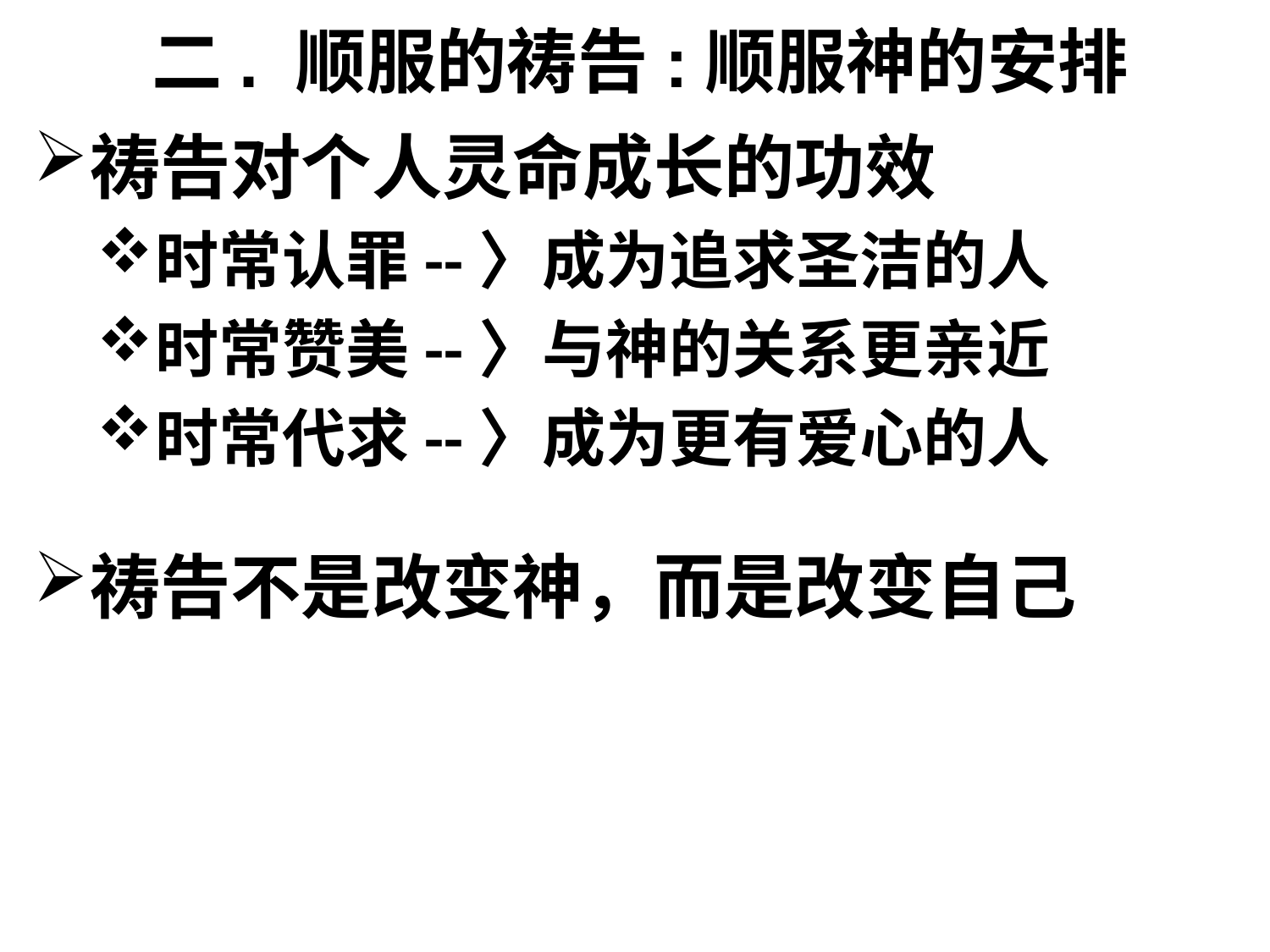

二. 顺服的祷告:顺服神的安排
祷告对个人灵命成长的功效
时常认罪--〉成为追求圣洁的人
时常赞美--〉与神的关系更亲近
时常代求--〉成为更有爱心的人

祷告不是改变神，而是改变自己